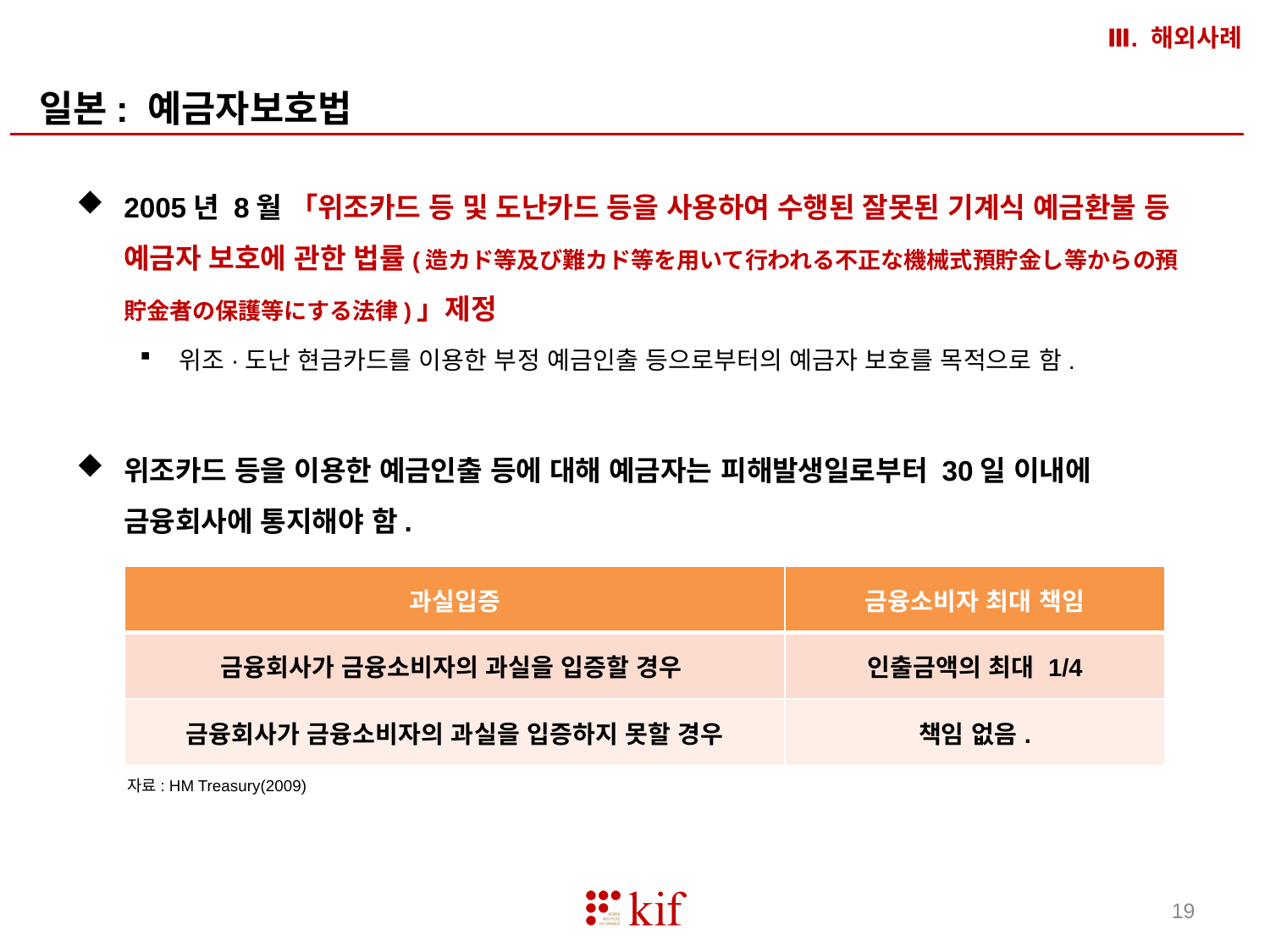

Ⅲ. 해외사례
일본: 예금자보호법
2005년 8월 「위조카드 등 및 도난카드 등을 사용하여 수행된 잘못된 기계식 예금환불 등 예금자 보호에 관한 법률(造カド等及び難カド等を用いて行われる不正な機械式預貯金し等からの預貯金者の保護等にする法律)」제정
위조·도난 현금카드를 이용한 부정 예금인출 등으로부터의 예금자 보호를 목적으로 함.

위조카드 등을 이용한 예금인출 등에 대해 예금자는 피해발생일로부터 30일 이내에 금융회사에 통지해야 함.

| 과실입증 | 금융소비자 최대 책임 |
| --- | --- |
| 금융회사가 금융소비자의 과실을 입증할 경우 | 인출금액의 최대 1/4 |
| 금융회사가 금융소비자의 과실을 입증하지 못할 경우 | 책임 없음. |
자료: HM Treasury(2009)
19